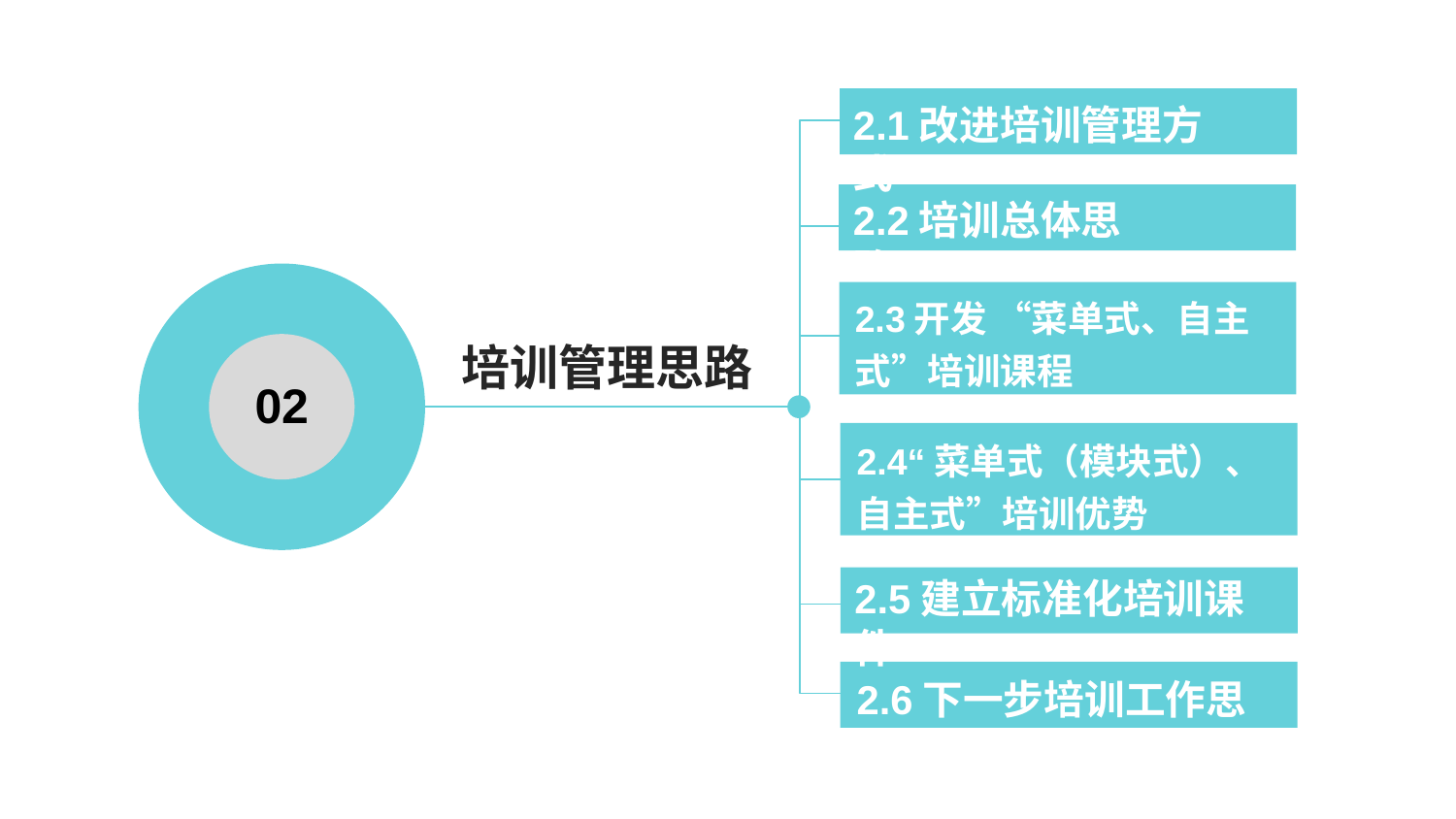

2.1改进培训管理方式

2.2培训总体思路

2.3开发 “菜单式、自主式”培训课程

培训管理思路

02

2.4“菜单式（模块式）、自主式”培训优势
2.5建立标准化培训课件

2.6下一步培训工作思路